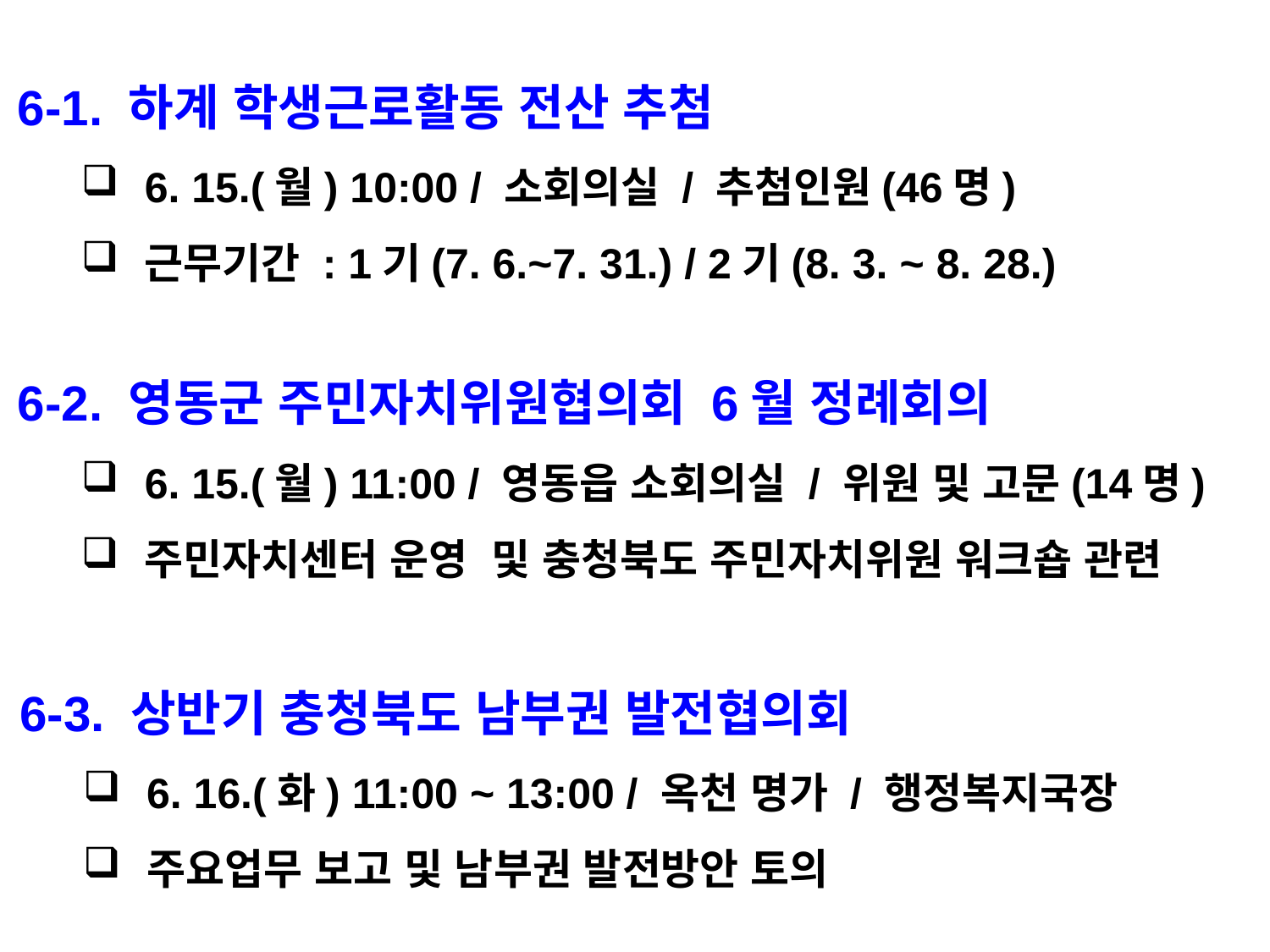

6-1. 하계 학생근로활동 전산 추첨
6. 15.(월) 10:00 / 소회의실 / 추첨인원(46명)
근무기간 : 1기(7. 6.~7. 31.) / 2기(8. 3. ~ 8. 28.)
6-2. 영동군 주민자치위원협의회 6월 정례회의
6. 15.(월) 11:00 / 영동읍 소회의실 / 위원 및 고문(14명)
주민자치센터 운영  및 충청북도 주민자치위원 워크숍 관련
6-3. 상반기 충청북도 남부권 발전협의회
6. 16.(화) 11:00 ~ 13:00 / 옥천 명가 / 행정복지국장
주요업무 보고 및 남부권 발전방안 토의